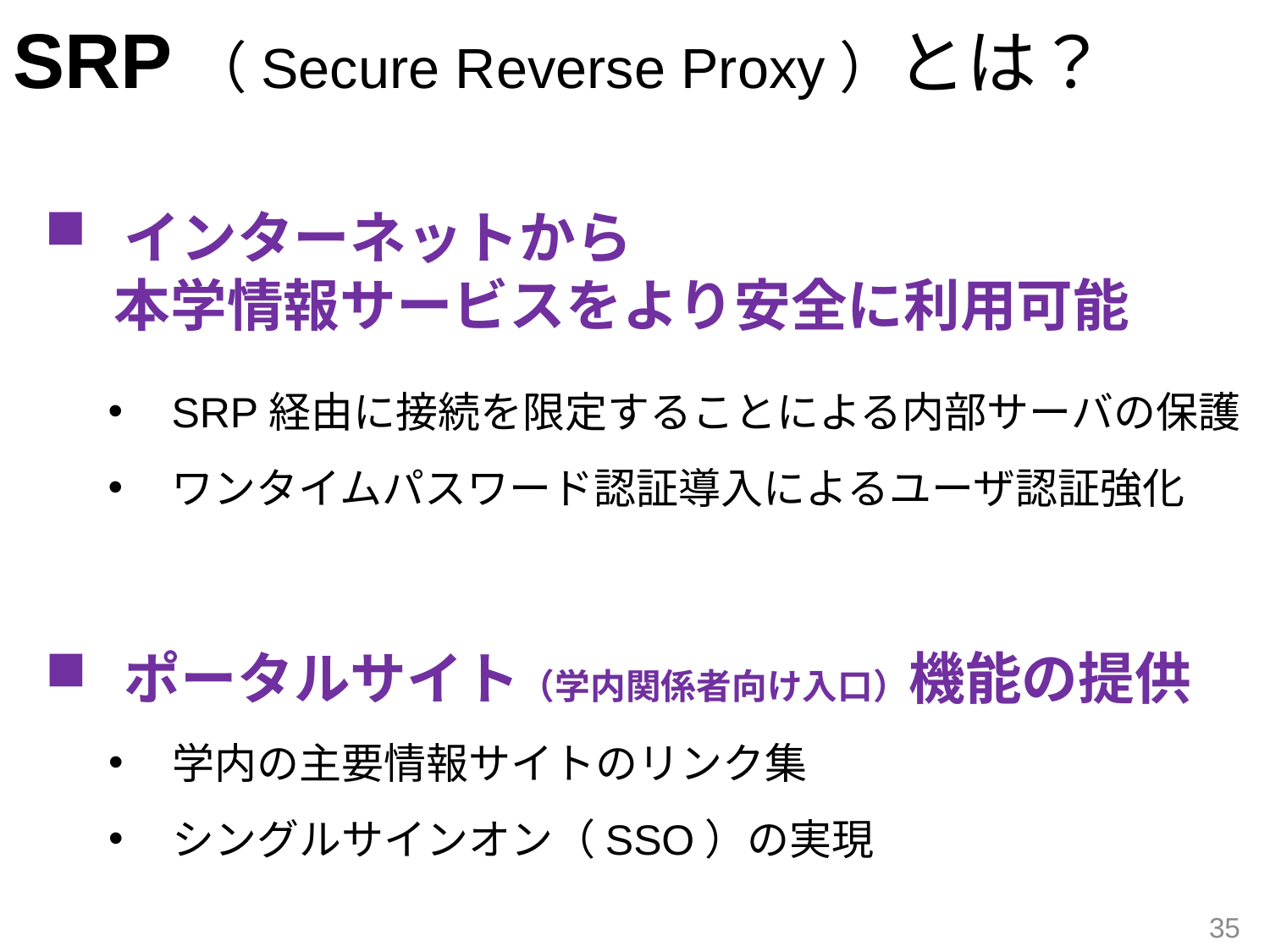

# SRP（Secure Reverse Proxy）とは？
インターネットから
　 本学情報サービスをより安全に利用可能

SRP経由に接続を限定することによる内部サーバの保護
ワンタイムパスワード認証導入によるユーザ認証強化
ポータルサイト（学内関係者向け入口）機能の提供
学内の主要情報サイトのリンク集
シングルサインオン（SSO）の実現
35